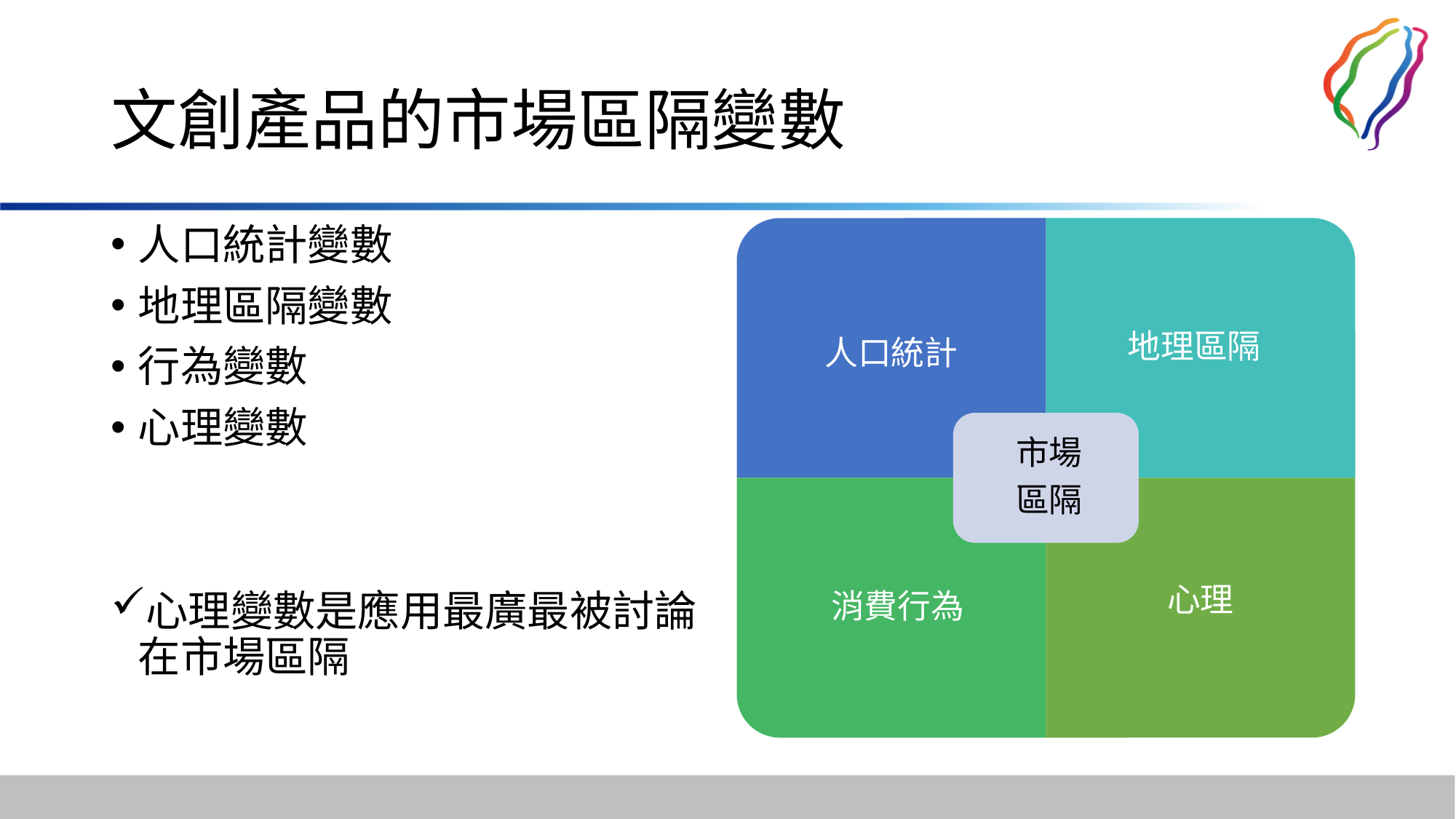

# 文創產品的市場區隔變數
人口統計變數
地理區隔變數
行為變數
心理變數

心理變數是應用最廣最被討論在市場區隔
人口統計
地理區隔
消費行為
心理
市場
區隔